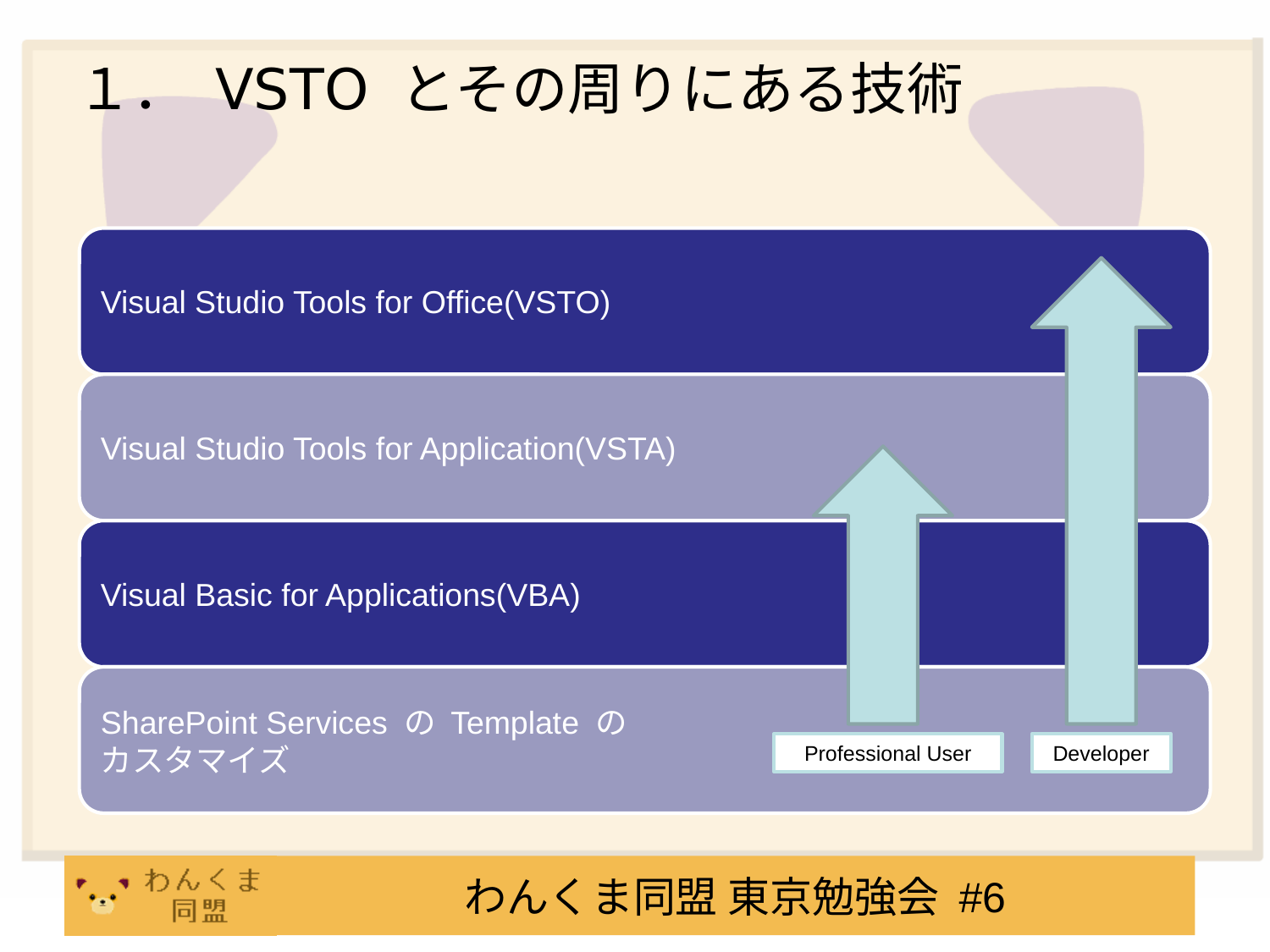

# １． VSTO とその周りにある技術

SharePoint Services の Template の
カスタマイズ
Visual Studio Tools for Office(VSTO)
Visual Studio Tools for Application(VSTA)
Visual Basic for Applications(VBA)

Professional User
Developer